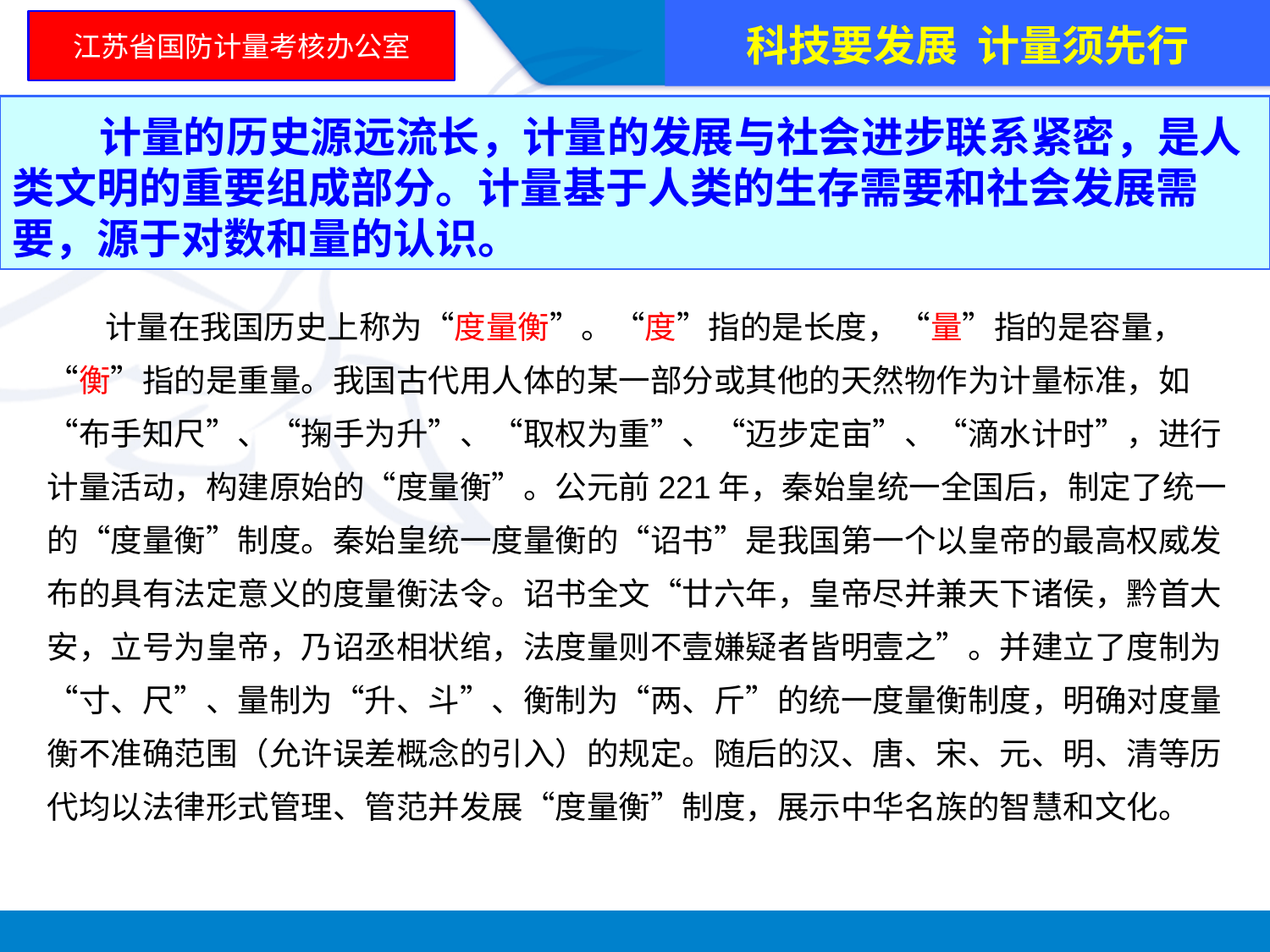

科技要发展  计量须先行
江苏省国防计量考核办公室
计量的历史源远流长，计量的发展与社会进步联系紧密，是人类文明的重要组成部分。计量基于人类的生存需要和社会发展需要，源于对数和量的认识。
       计量在我国历史上称为“度量衡”。“度”指的是长度，“量”指的是容量，“衡”指的是重量。我国古代用人体的某一部分或其他的天然物作为计量标准，如“布手知尺”、“掬手为升”、“取权为重”、“迈步定亩”、“滴水计时”，进行计量活动，构建原始的“度量衡”。公元前221年，秦始皇统一全国后，制定了统一的“度量衡”制度。秦始皇统一度量衡的“诏书”是我国第一个以皇帝的最高权威发布的具有法定意义的度量衡法令。诏书全文“廿六年，皇帝尽并兼天下诸侯，黔首大安，立号为皇帝，乃诏丞相状绾，法度量则不壹嫌疑者皆明壹之”。并建立了度制为“寸、尺”、量制为“升、斗”、衡制为“两、斤”的统一度量衡制度，明确对度量衡不准确范围（允许误差概念的引入）的规定。随后的汉、唐、宋、元、明、清等历代均以法律形式管理、管范并发展“度量衡”制度，展示中华名族的智慧和文化。